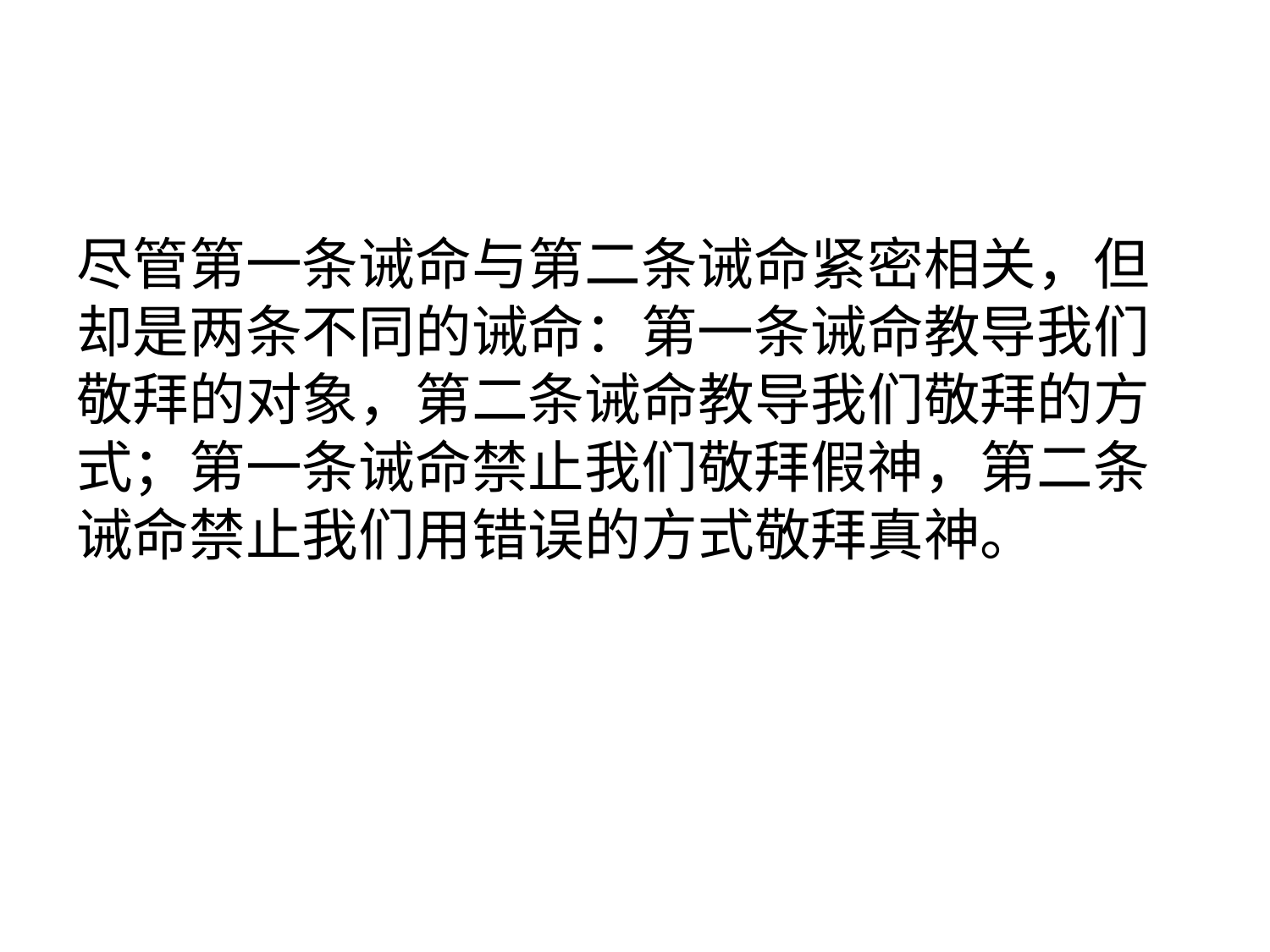

#
尽管第一条诫命与第二条诫命紧密相关，但却是两条不同的诫命：第一条诫命教导我们敬拜的对象，第二条诫命教导我们敬拜的方式；第一条诫命禁止我们敬拜假神，第二条诫命禁止我们用错误的方式敬拜真神。